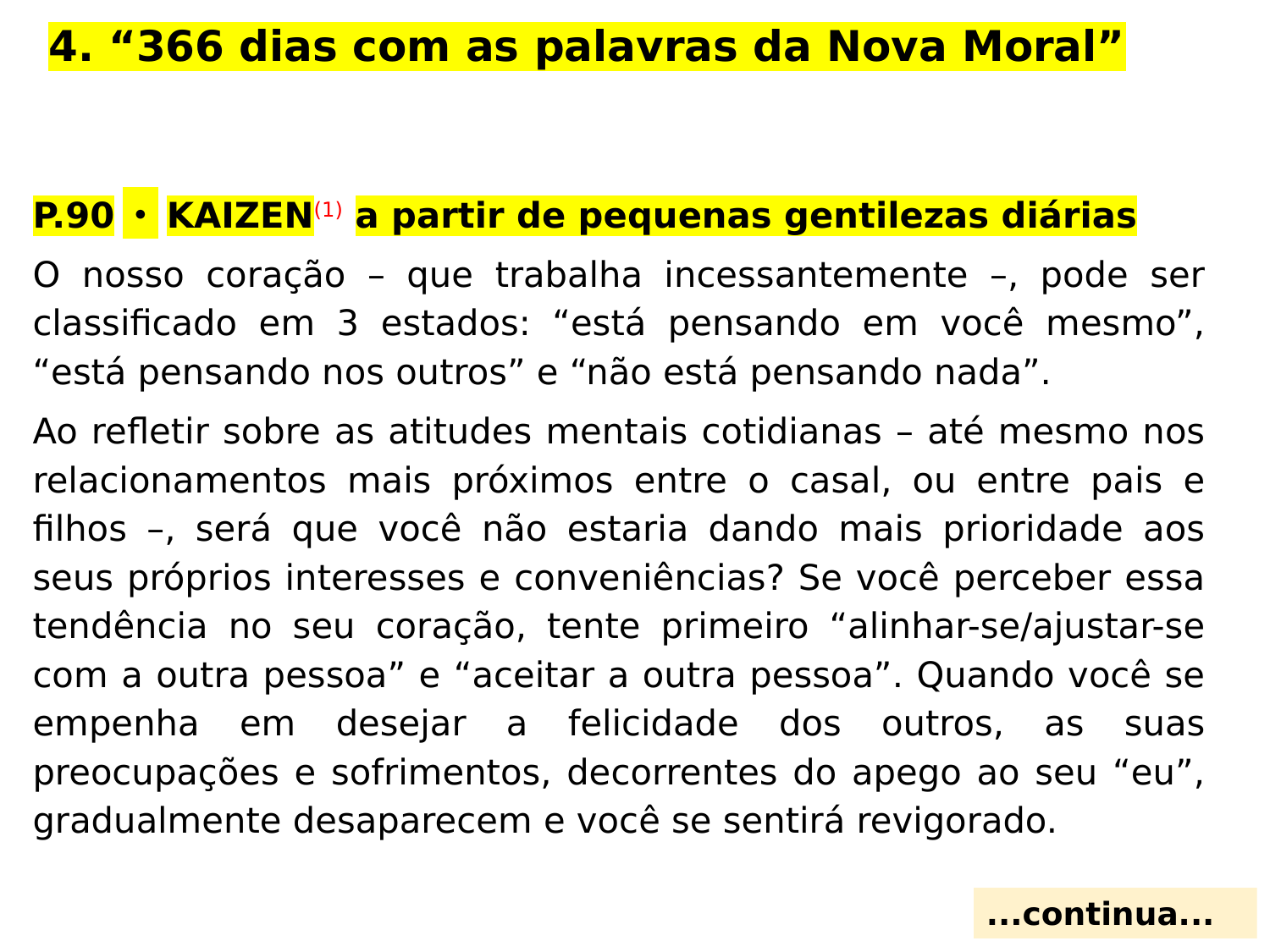

4. “366 dias com as palavras da Nova Moral”
P.90・KAIZEN(1) a partir de pequenas gentilezas diárias
O nosso coração – que trabalha incessantemente –, pode ser classificado em 3 estados: “está pensando em você mesmo”, “está pensando nos outros” e “não está pensando nada”.
Ao refletir sobre as atitudes mentais cotidianas – até mesmo nos relacionamentos mais próximos entre o casal, ou entre pais e filhos –, será que você não estaria dando mais prioridade aos seus próprios interesses e conveniências? Se você perceber essa tendência no seu coração, tente primeiro “alinhar-se/ajustar-se com a outra pessoa” e “aceitar a outra pessoa”. Quando você se empenha em desejar a felicidade dos outros, as suas preocupações e sofrimentos, decorrentes do apego ao seu “eu”, gradualmente desaparecem e você se sentirá revigorado.
...continua...